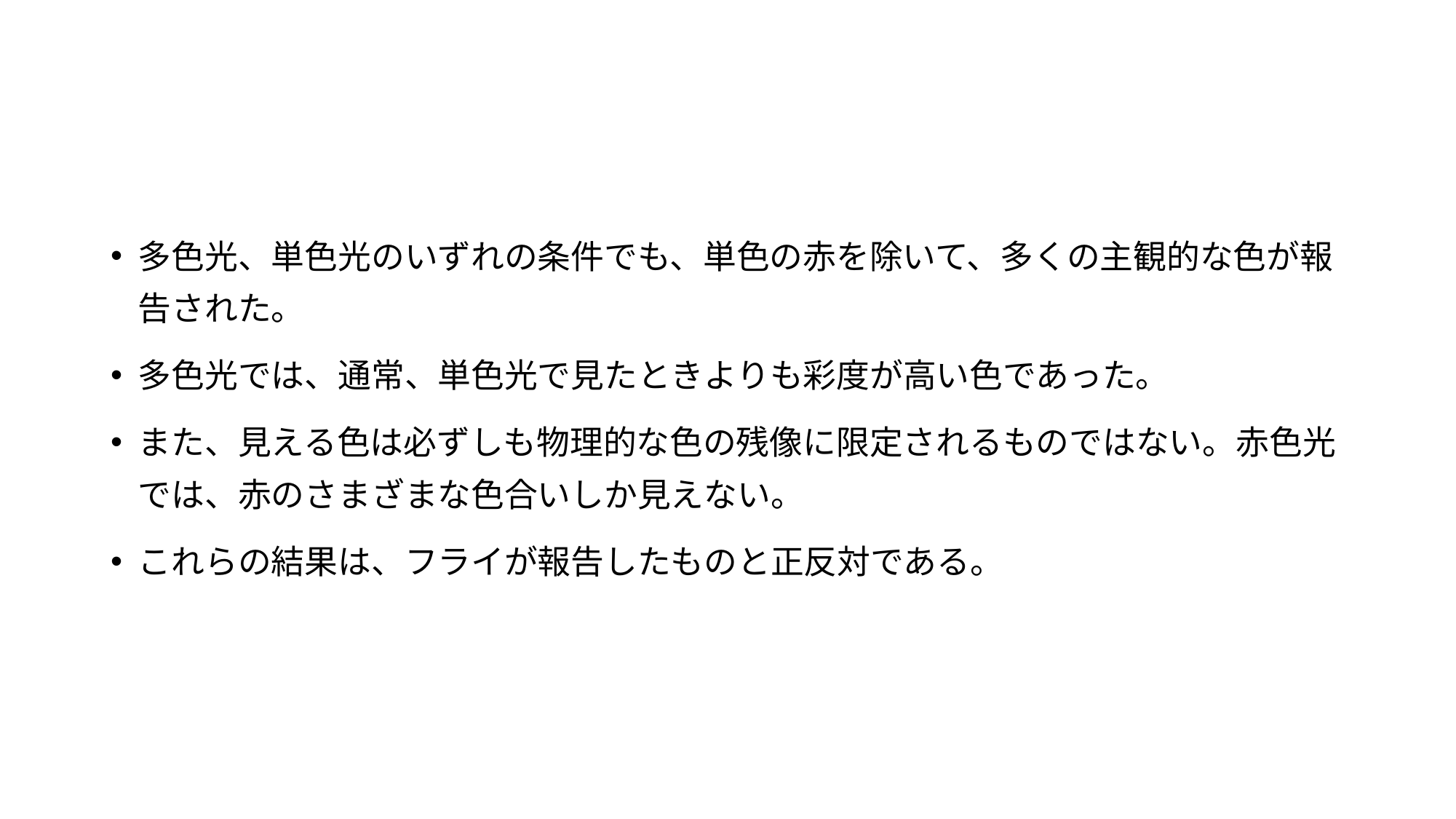

多色光、単色光のいずれの条件でも、単色の赤を除いて、多くの主観的な色が報告された。
多色光では、通常、単色光で見たときよりも彩度が高い色であった。
また、見える色は必ずしも物理的な色の残像に限定されるものではない。赤色光では、赤のさまざまな色合いしか見えない。
これらの結果は、フライが報告したものと正反対である。